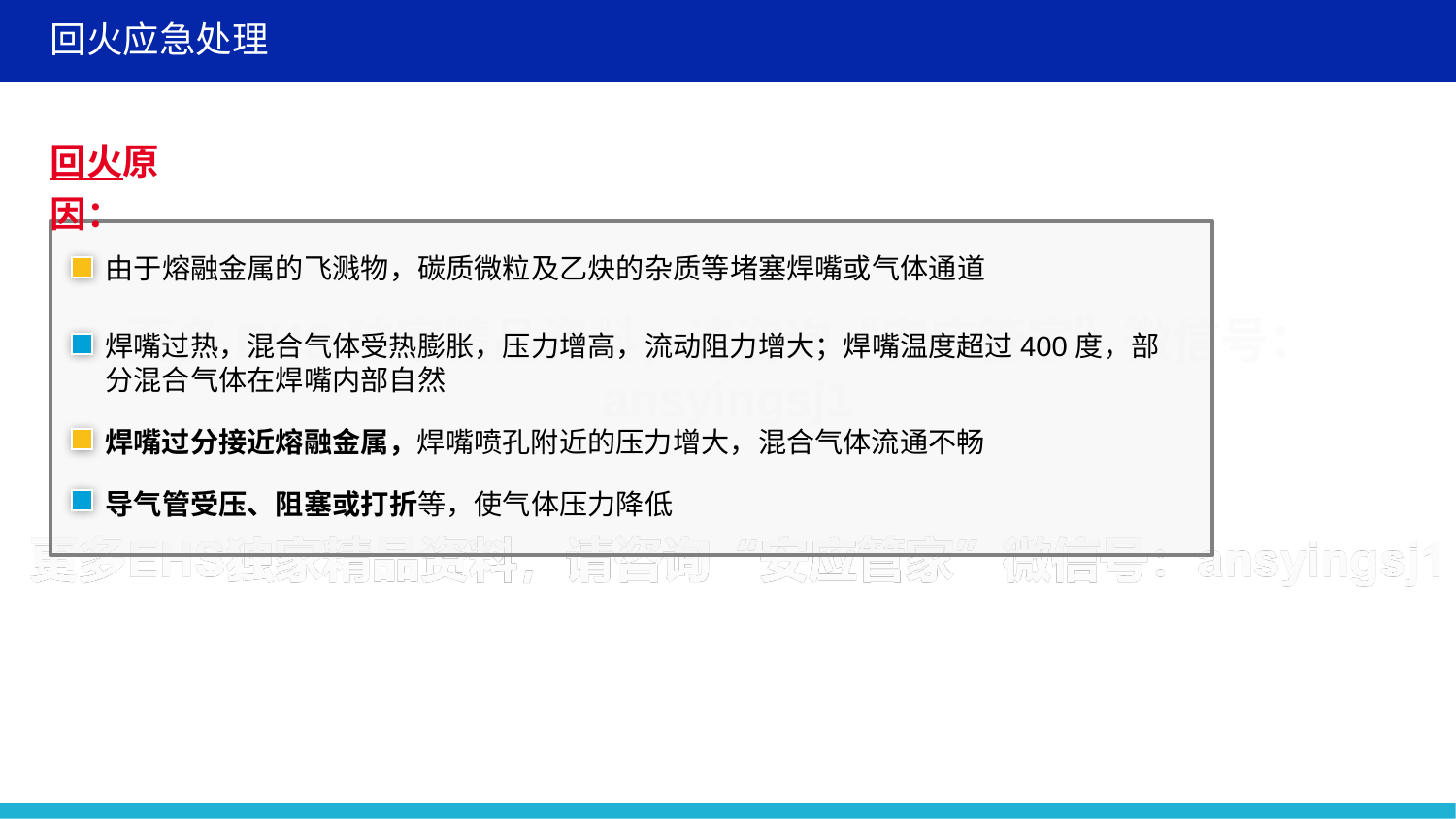

回火应急处理
回火原因：

由于熔融金属的飞溅物，碳质微粒及乙炔的杂质等堵塞焊嘴或气体通道

焊嘴过热，混合气体受热膨胀，压力增高，流动阻力增大；焊嘴温度超过400度，部分混合气体在焊嘴内部自然

焊嘴过分接近熔融金属，焊嘴喷孔附近的压力增大，混合气体流通不畅

导气管受压、阻塞或打折等，使气体压力降低